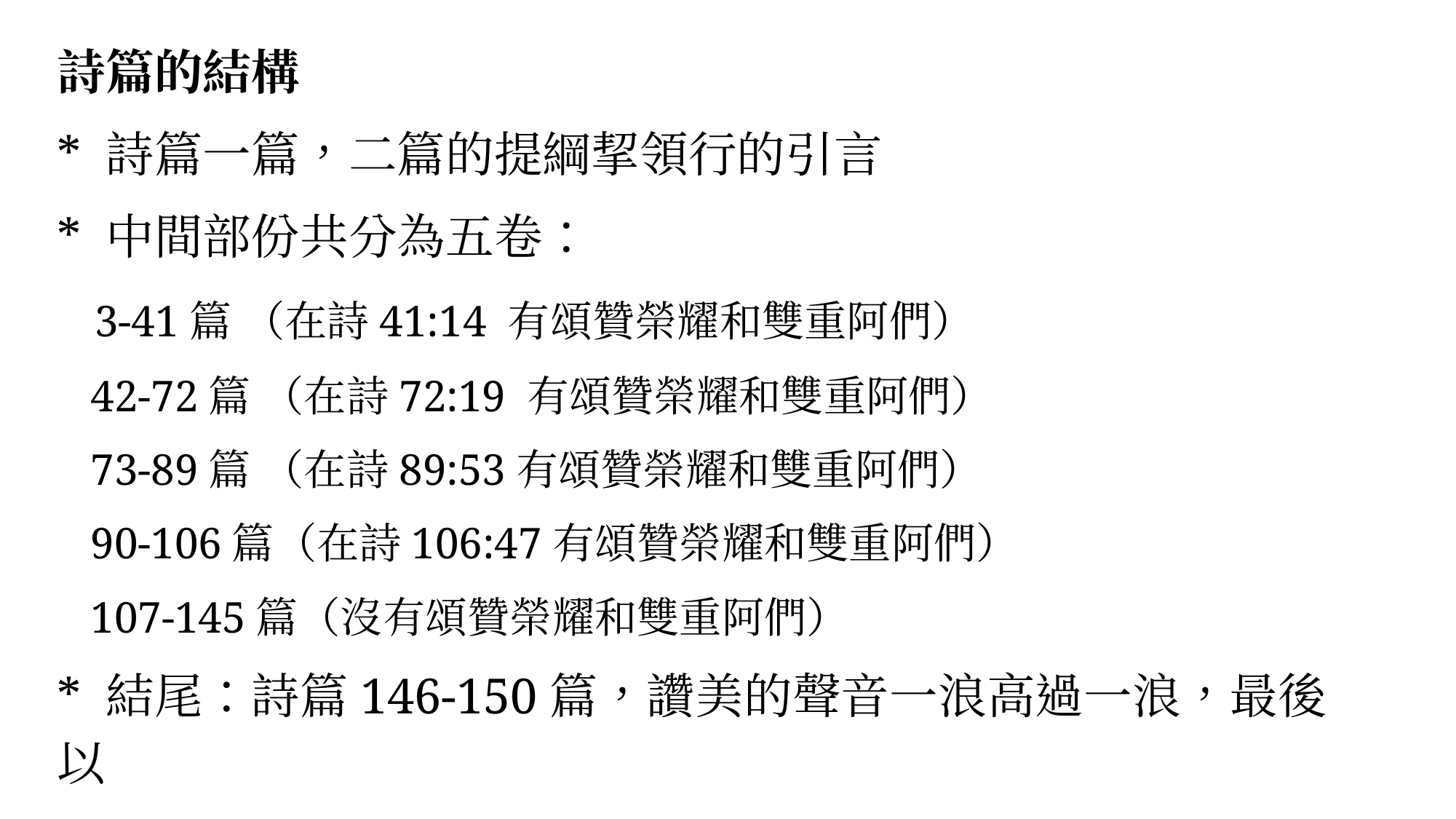

詩篇的結構
* 詩篇一篇，二篇的提綱挈領行的引言
* 中間部份共分為五卷：
   3-41篇 （在詩41:14 有頌贊榮耀和雙重阿們）
   42-72篇 （在詩72:19 有頌贊榮耀和雙重阿們）
   73-89篇 （在詩89:53有頌贊榮耀和雙重阿們）
   90-106篇（在詩106:47有頌贊榮耀和雙重阿們）
   107-145篇（沒有頌贊榮耀和雙重阿們）
* 結尾：詩篇146-150篇，讚美的聲音一浪高過一浪，最後以
        壯觀地頌揚和敬拜，在高潮中總結了整部詩篇。